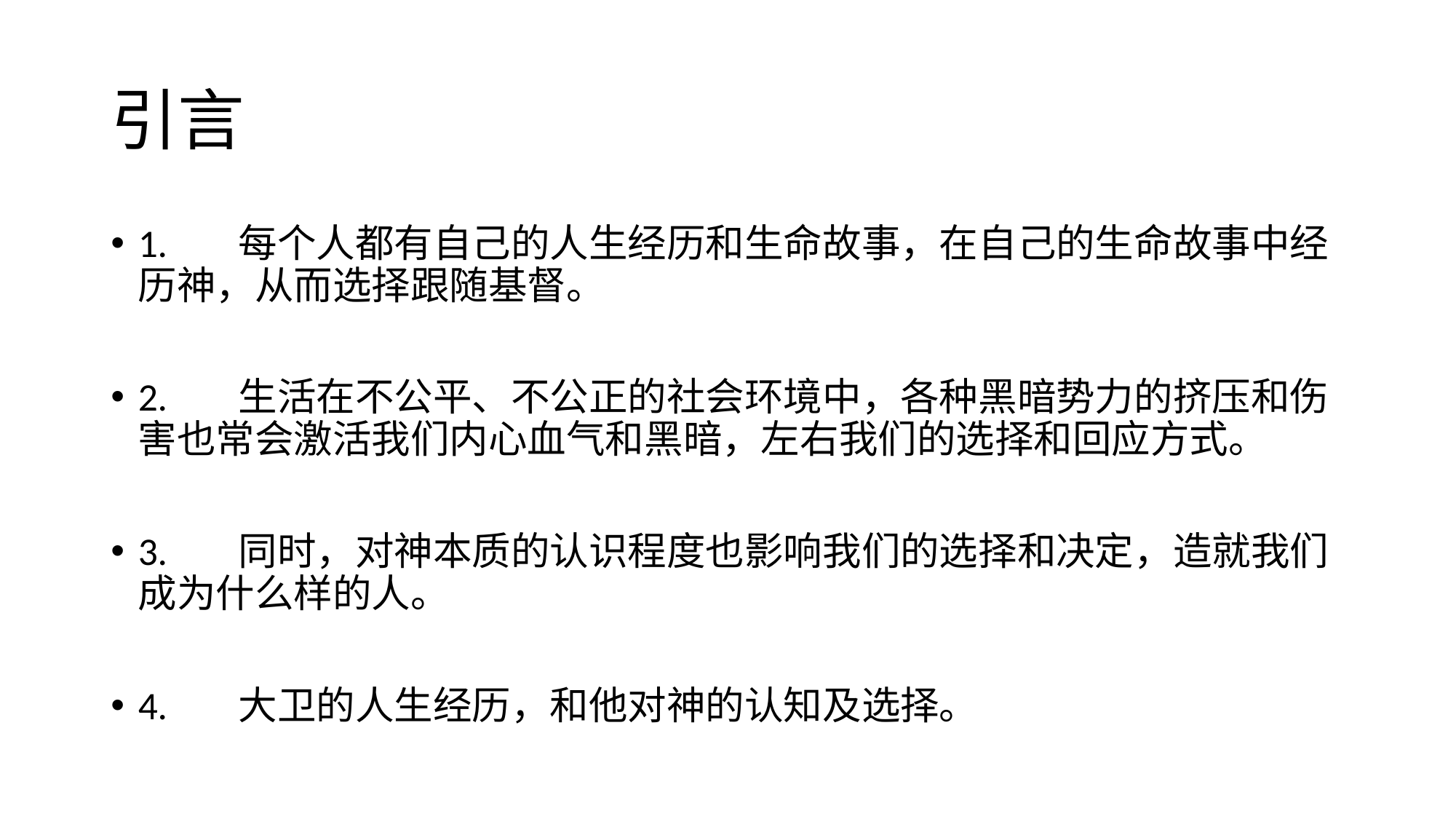

# 引言
1.	每个人都有自己的人生经历和生命故事，在自己的生命故事中经历神，从而选择跟随基督。

2.	生活在不公平、不公正的社会环境中，各种黑暗势力的挤压和伤害也常会激活我们内心血气和黑暗，左右我们的选择和回应方式。

3.	同时，对神本质的认识程度也影响我们的选择和决定，造就我们成为什么样的人。

4.	大卫的人生经历，和他对神的认知及选择。